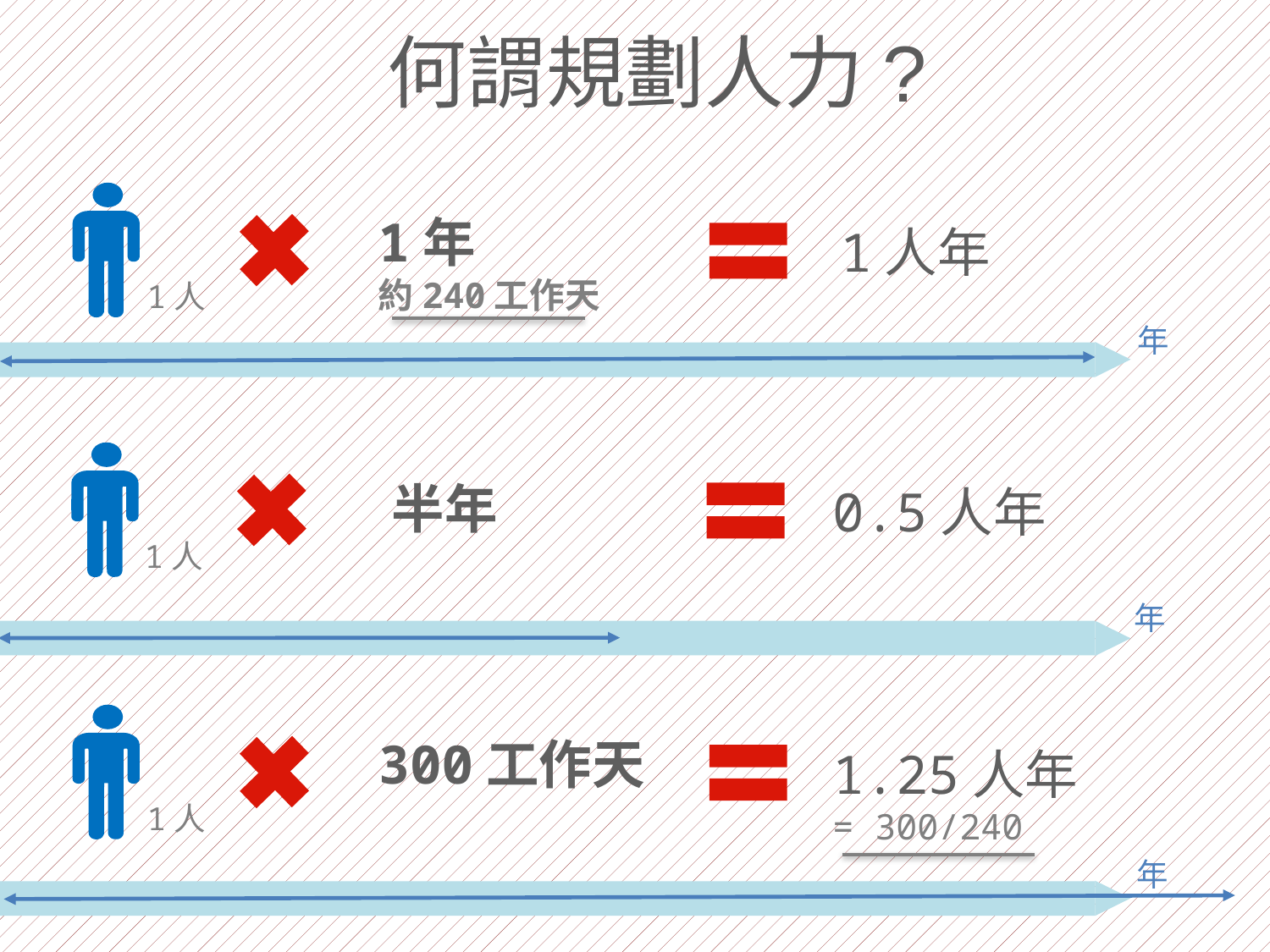

何謂規劃人力?

1年
約240工作天

1人年

1人
年

半年
0.5人年

1人
年

300工作天

1.25人年
= 300/240

1人
年